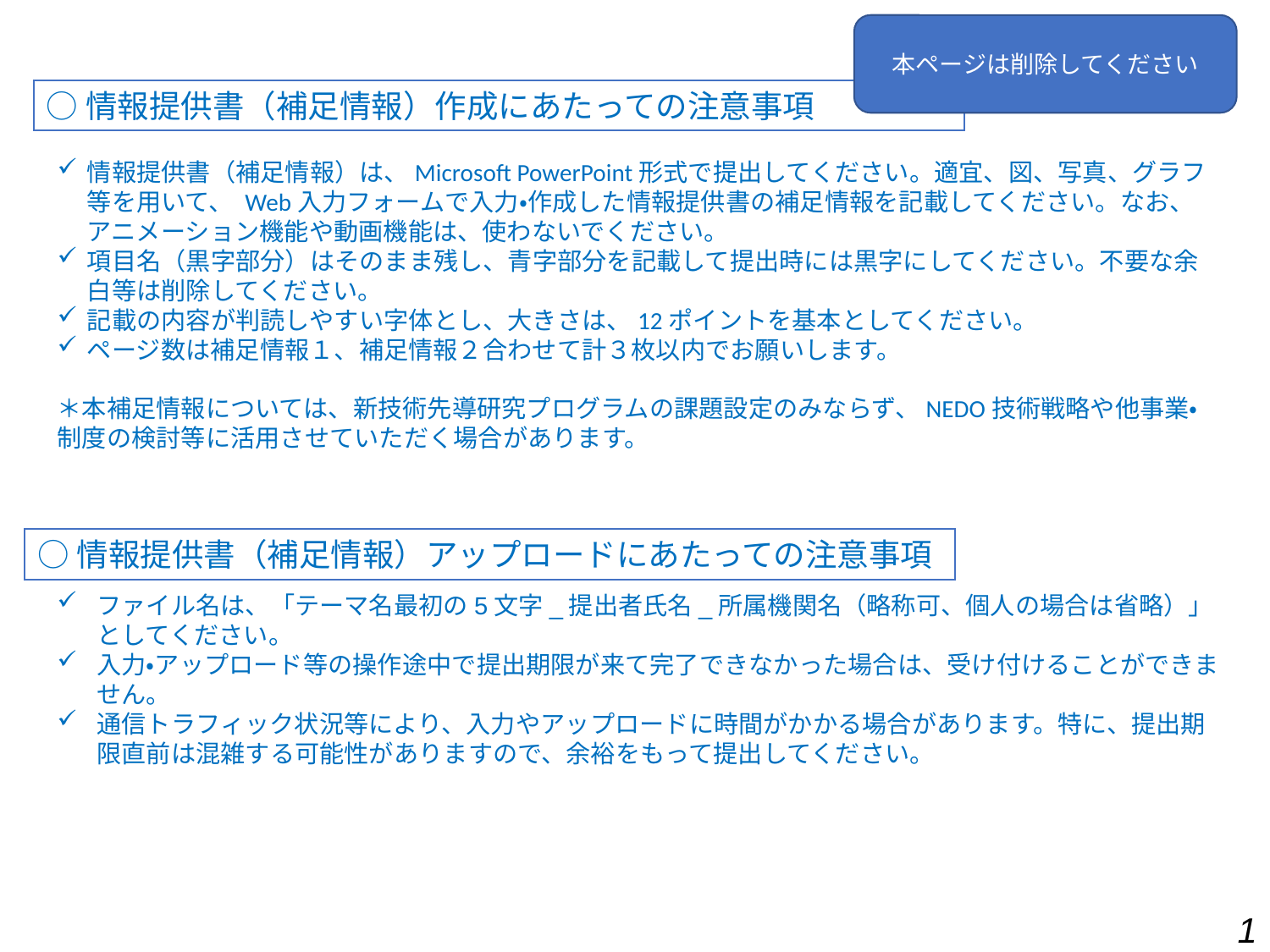

本ページは削除してください
○情報提供書（補足情報）作成にあたっての注意事項
情報提供書（補足情報）は、Microsoft PowerPoint形式で提出してください。適宜、図、写真、グラフ等を用いて、 Web入力フォームで入力・作成した情報提供書の補足情報を記載してください。なお、アニメーション機能や動画機能は、使わないでください。
項目名（黒字部分）はそのまま残し、青字部分を記載して提出時には黒字にしてください。不要な余白等は削除してください。
記載の内容が判読しやすい字体とし、大きさは、12ポイントを基本としてください。
ページ数は補足情報１、補足情報２合わせて計３枚以内でお願いします。

＊本補足情報については、新技術先導研究プログラムの課題設定のみならず、NEDO技術戦略や他事業・制度の検討等に活用させていただく場合があります。

○情報提供書（補足情報）アップロードにあたっての注意事項
ファイル名は、「テーマ名最初の5文字_提出者氏名_所属機関名（略称可、個人の場合は省略）」としてください。
入力・アップロード等の操作途中で提出期限が来て完了できなかった場合は、受け付けることができません。
通信トラフィック状況等により、入力やアップロードに時間がかかる場合があります。特に、提出期限直前は混雑する可能性がありますので、余裕をもって提出してください。
1